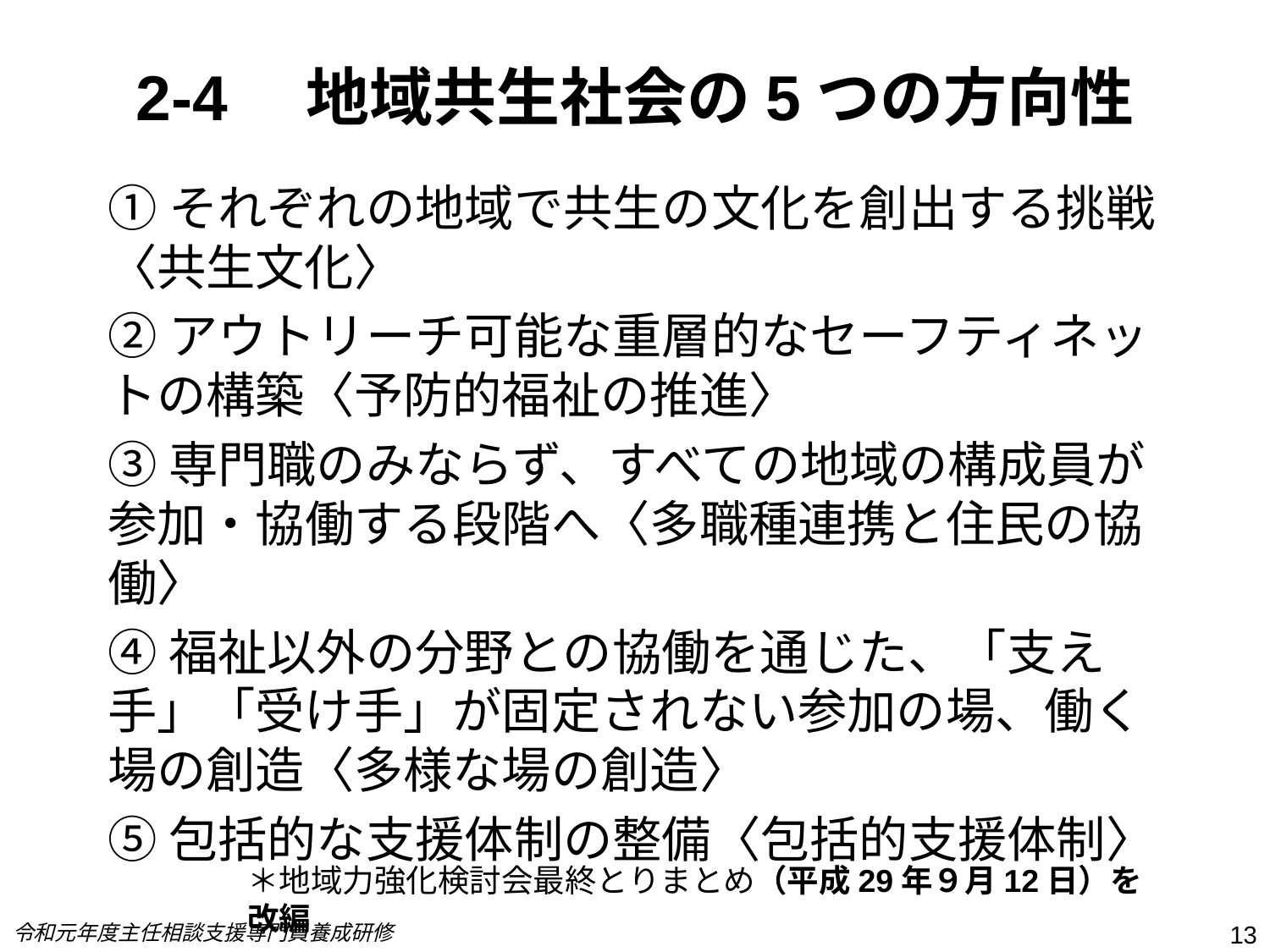

# 2-4　地域共生社会の5つの方向性
①それぞれの地域で共生の文化を創出する挑戦〈共生文化〉
②アウトリーチ可能な重層的なセーフティネットの構築〈予防的福祉の推進〉
③専門職のみならず、すべての地域の構成員が参加・協働する段階へ〈多職種連携と住民の協働〉
④福祉以外の分野との協働を通じた、「支え手」「受け手」が固定されない参加の場、働く場の創造〈多様な場の創造〉
⑤包括的な支援体制の整備〈包括的支援体制〉

＊地域力強化検討会最終とりまとめ（平成29年９月12日）を改編
令和元年度主任相談支援専門員養成研修
13